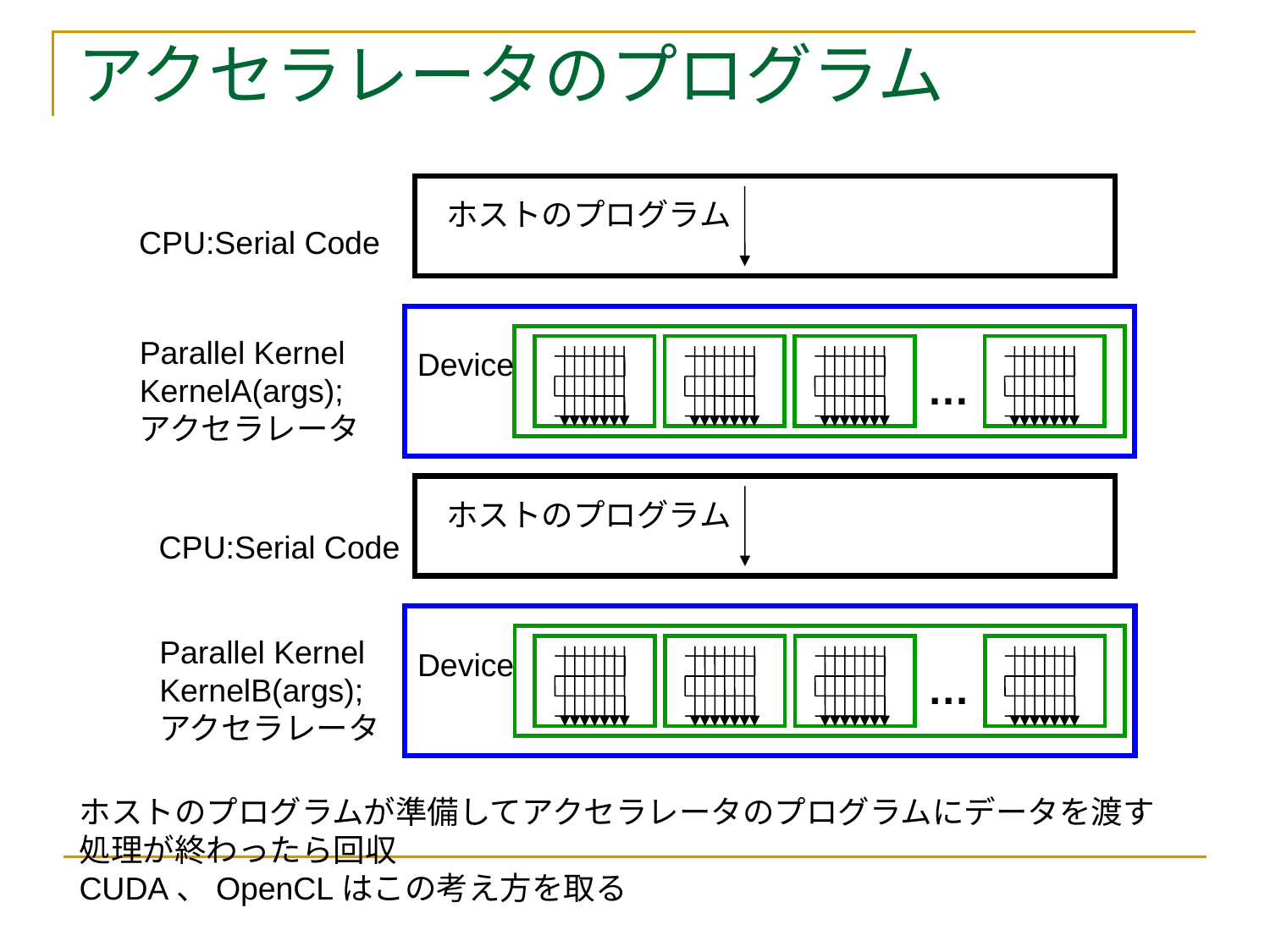

# アクセラレータのプログラム

ホストのプログラム
CPU:Serial Code

Parallel Kernel
KernelA(args);
アクセラレータ

Device

…

ホストのプログラム
CPU:Serial Code

Parallel Kernel
KernelB(args);
アクセラレータ

Device

…

ホストのプログラムが準備してアクセラレータのプログラムにデータを渡す
処理が終わったら回収
CUDA、OpenCLはこの考え方を取る